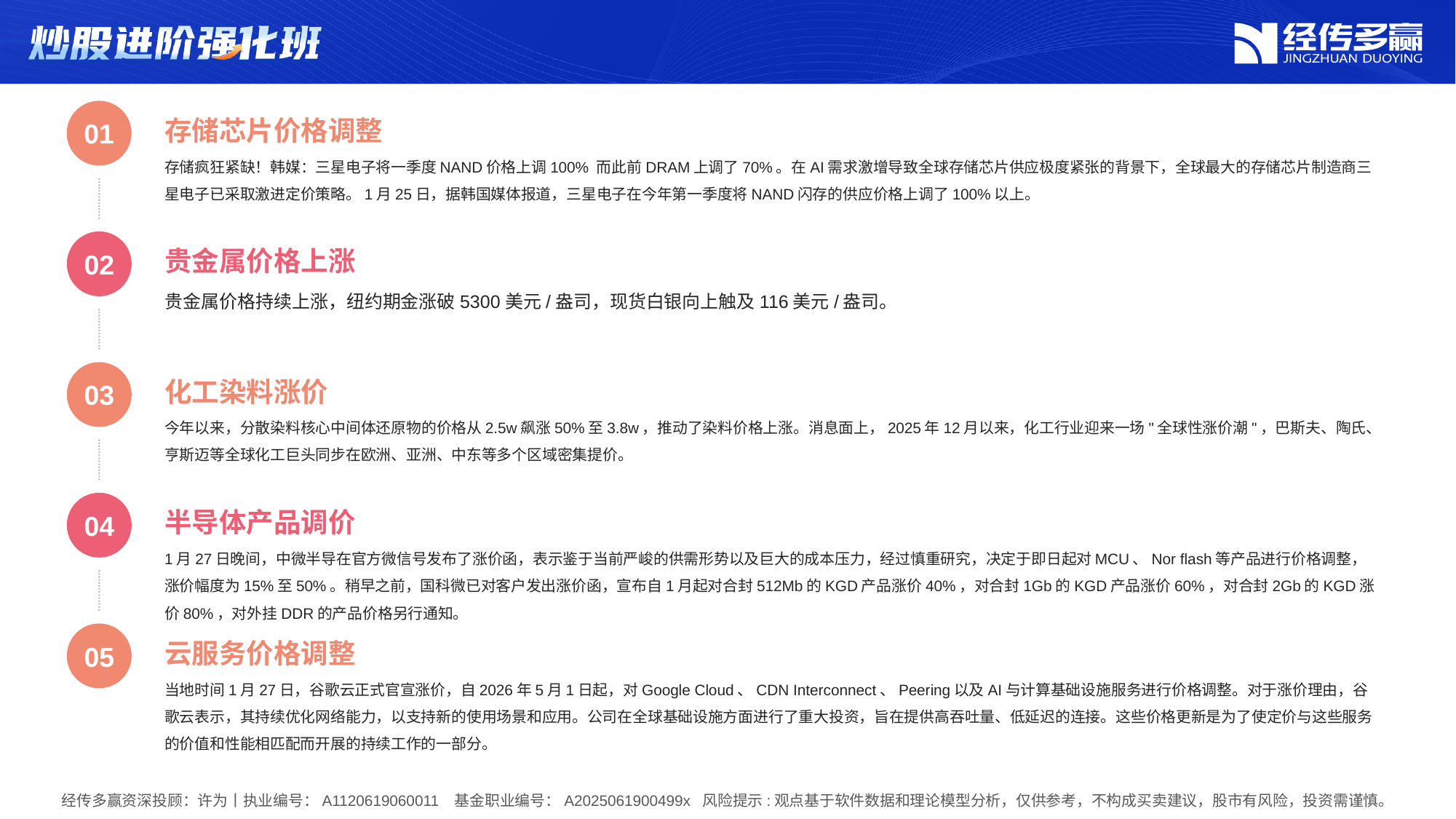

存储芯片价格调整
01
存储疯狂紧缺！韩媒：三星电子将一季度NAND价格上调100% 而此前DRAM上调了70%。在AI需求激增导致全球存储芯片供应极度紧张的背景下，全球最大的存储芯片制造商三星电子已采取激进定价策略。1月25日，据韩国媒体报道，三星电子在今年第一季度将NAND闪存的供应价格上调了100%以上。
贵金属价格上涨
02
贵金属价格持续上涨，纽约期金涨破5300美元/盎司，现货白银向上触及116美元/盎司。
化工染料涨价
03
今年以来，分散染料核心中间体还原物的价格从2.5w飙涨50%至3.8w，推动了染料价格上涨。消息面上，2025年12月以来，化工行业迎来一场"全球性涨价潮"，巴斯夫、陶氏、亨斯迈等全球化工巨头同步在欧洲、亚洲、中东等多个区域密集提价。
半导体产品调价
04
1月27日晚间，中微半导在官方微信号发布了涨价函，表示鉴于当前严峻的供需形势以及巨大的成本压力，经过慎重研究，决定于即日起对MCU、Nor flash等产品进行价格调整，涨价幅度为15%至50%。稍早之前，国科微已对客户发出涨价函，宣布自1月起对合封512Mb的KGD产品涨价40%，对合封1Gb的KGD产品涨价60%，对合封2Gb的KGD涨价80%，对外挂DDR的产品价格另行通知。
云服务价格调整
05
当地时间1月27日，谷歌云正式官宣涨价，自2026年5月1日起，对Google Cloud、CDN Interconnect、Peering以及AI与计算基础设施服务进行价格调整。对于涨价理由，谷歌云表示，其持续优化网络能力，以支持新的使用场景和应用。公司在全球基础设施方面进行了重大投资，旨在提供高吞吐量、低延迟的连接。这些价格更新是为了使定价与这些服务的价值和性能相匹配而开展的持续工作的一部分。